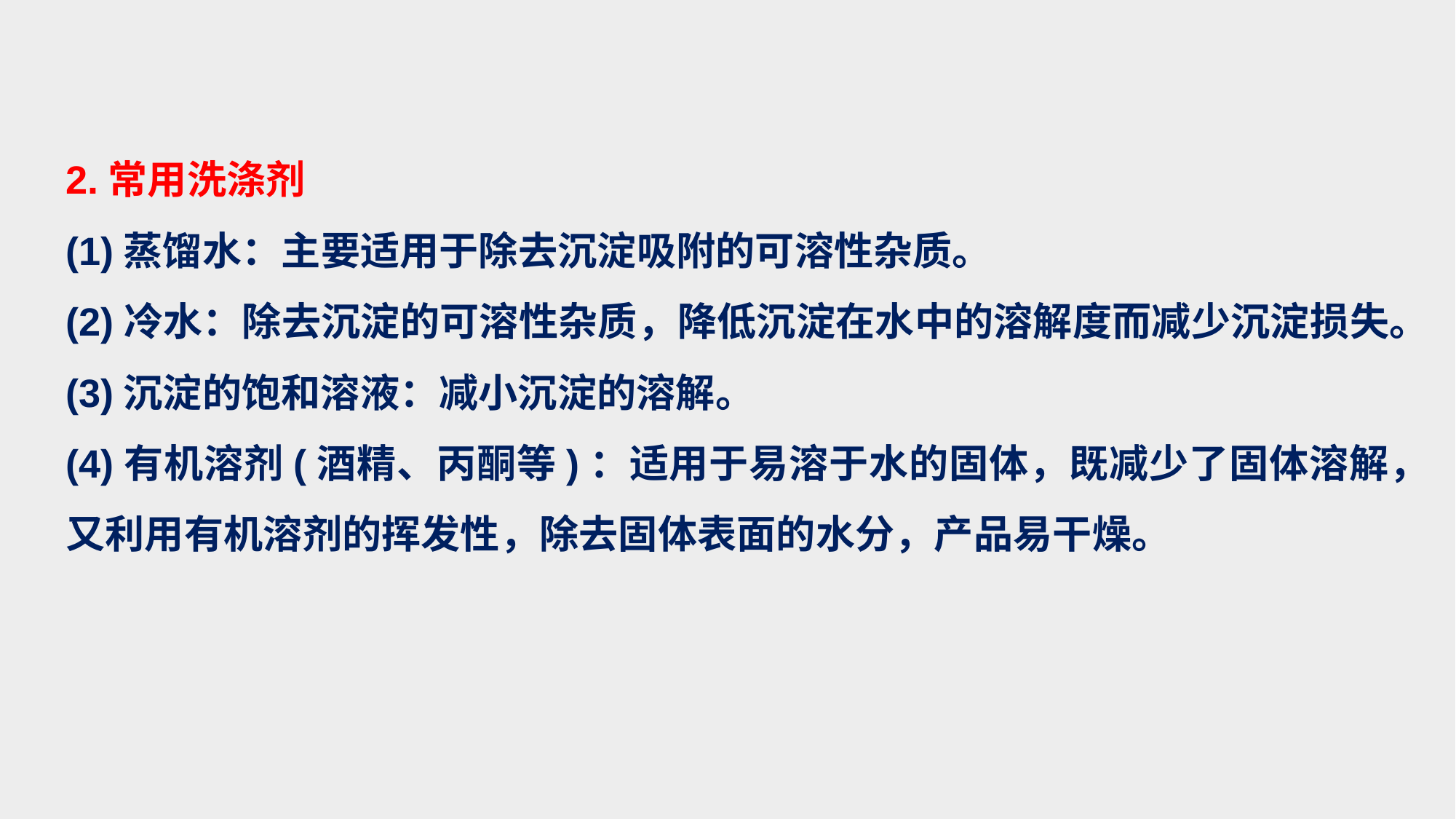

2.常用洗涤剂
(1)蒸馏水：主要适用于除去沉淀吸附的可溶性杂质。
(2)冷水：除去沉淀的可溶性杂质，降低沉淀在水中的溶解度而减少沉淀损失。
(3)沉淀的饱和溶液：减小沉淀的溶解。
(4)有机溶剂(酒精、丙酮等)：适用于易溶于水的固体，既减少了固体溶解，又利用有机溶剂的挥发性，除去固体表面的水分，产品易干燥。